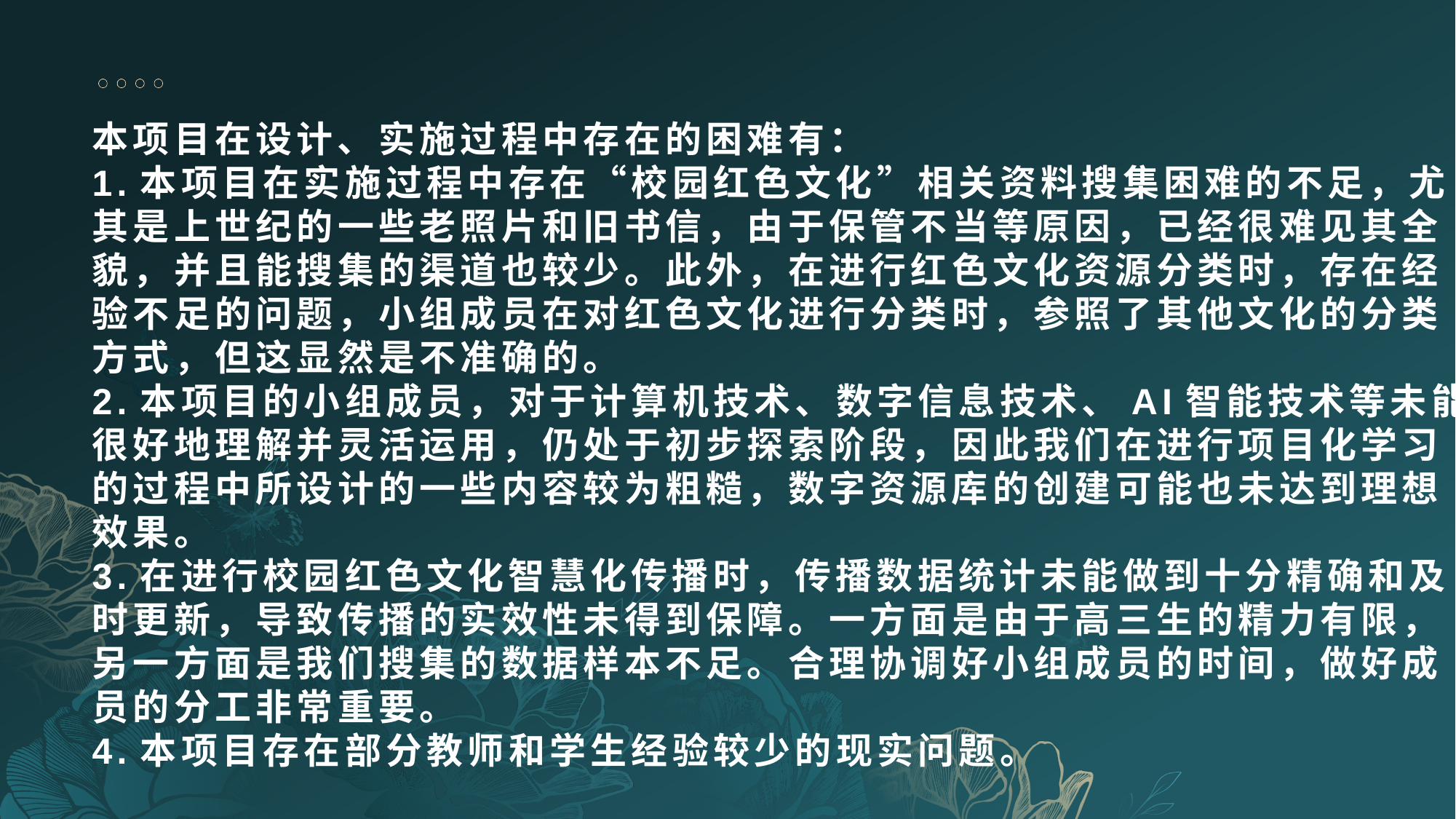

本项目在设计、实施过程中存在的困难有：
1.本项目在实施过程中存在“校园红色文化”相关资料搜集困难的不足，尤
其是上世纪的一些老照片和旧书信，由于保管不当等原因，已经很难见其全
貌，并且能搜集的渠道也较少。此外，在进行红色文化资源分类时，存在经
验不足的问题，小组成员在对红色文化进行分类时，参照了其他文化的分类
方式，但这显然是不准确的。
2.本项目的小组成员，对于计算机技术、数字信息技术、AI智能技术等未能
很好地理解并灵活运用，仍处于初步探索阶段，因此我们在进行项目化学习
的过程中所设计的一些内容较为粗糙，数字资源库的创建可能也未达到理想
效果。
3.在进行校园红色文化智慧化传播时，传播数据统计未能做到十分精确和及
时更新，导致传播的实效性未得到保障。一方面是由于高三生的精力有限，
另一方面是我们搜集的数据样本不足。合理协调好小组成员的时间，做好成
员的分工非常重要。
4.本项目存在部分教师和学生经验较少的现实问题。